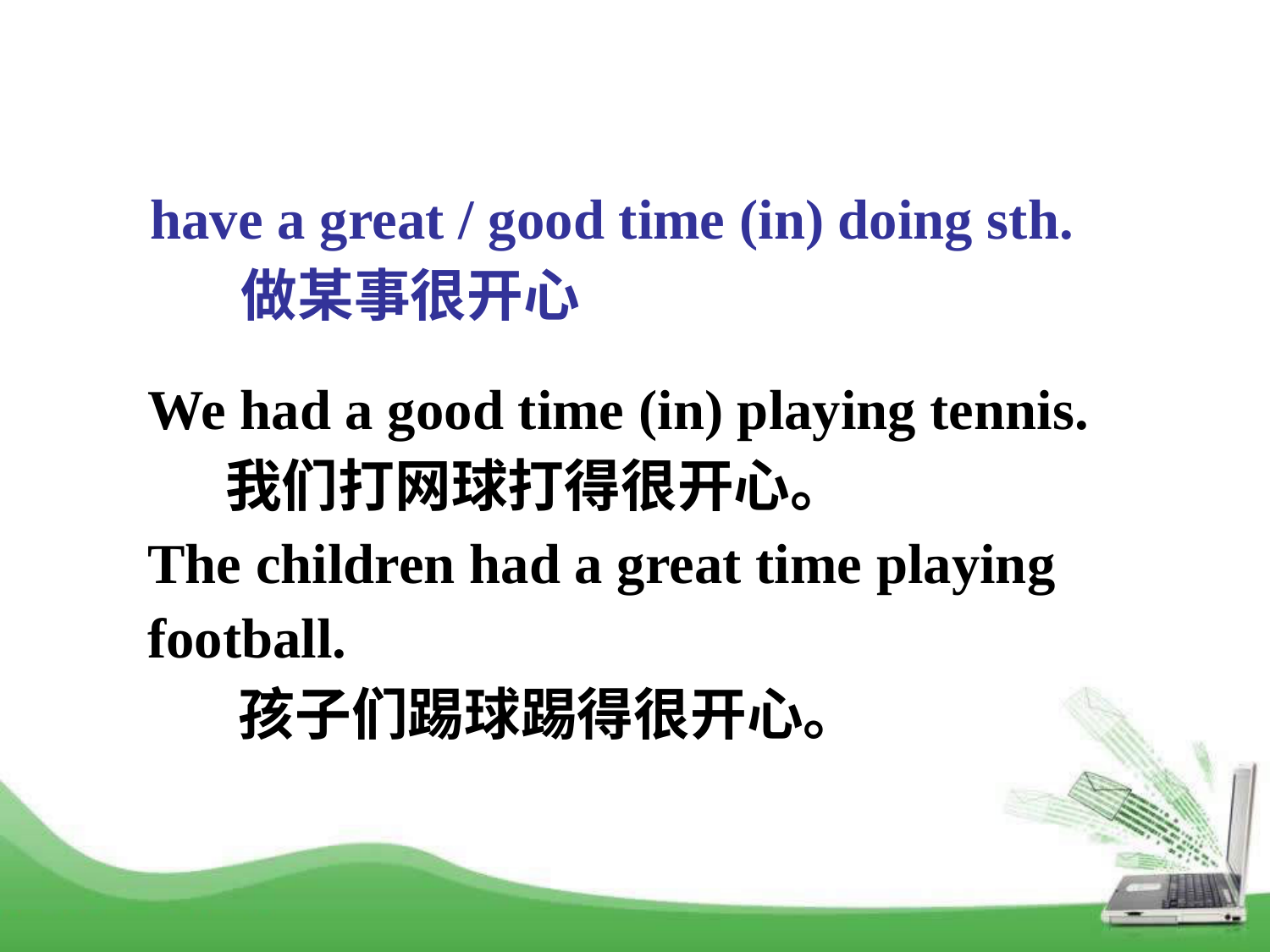

have a great / good time (in) doing sth.
      做某事很开心
We had a good time (in) playing tennis.
     我们打网球打得很开心。
The children had a great time playing football.
      孩子们踢球踢得很开心。